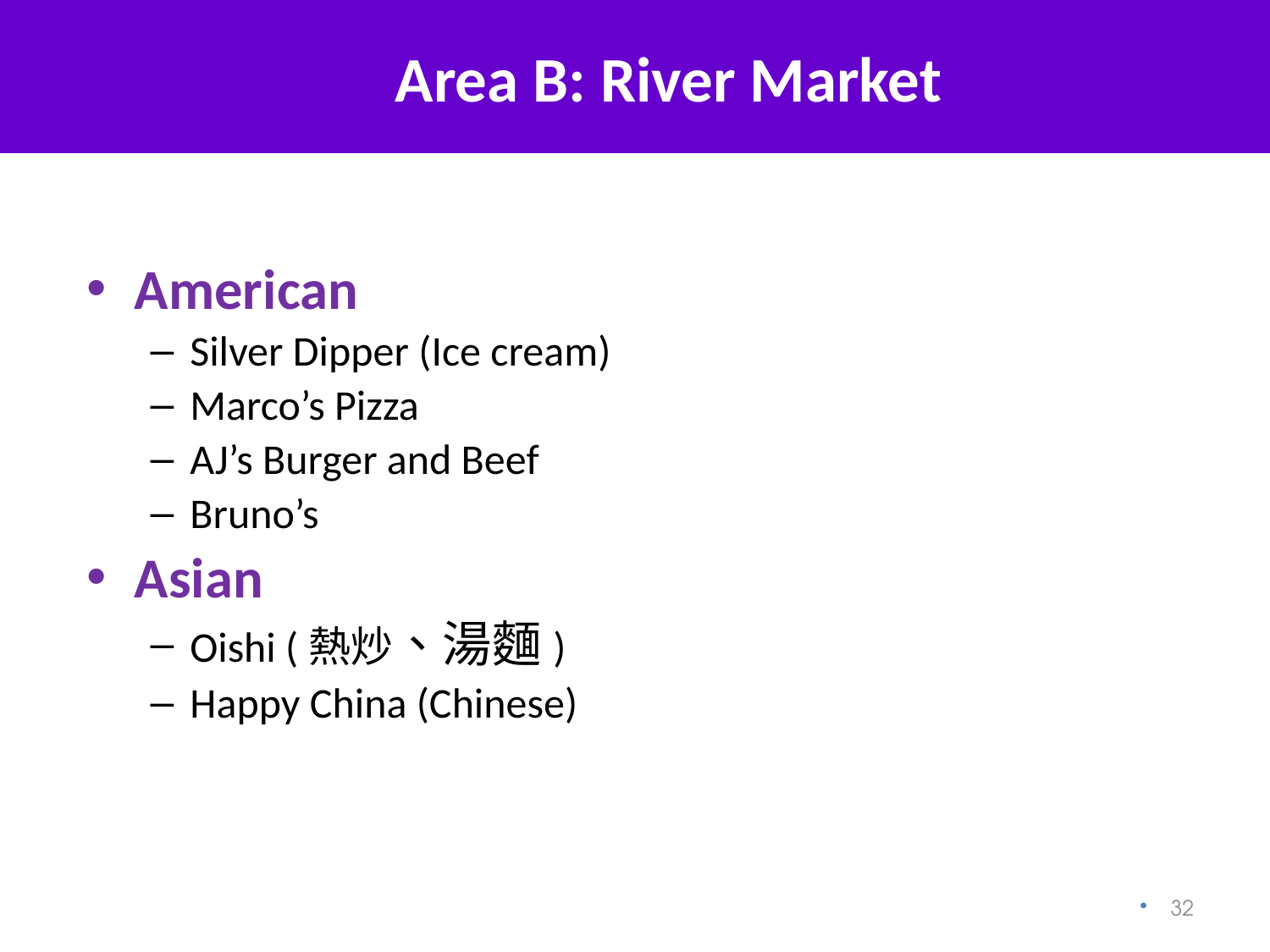

Area B: River Market
American
Silver Dipper (Ice cream)
Marco’s Pizza
AJ’s Burger and Beef
Bruno’s
Asian
Oishi (熱炒、湯麵)
Happy China (Chinese)

32